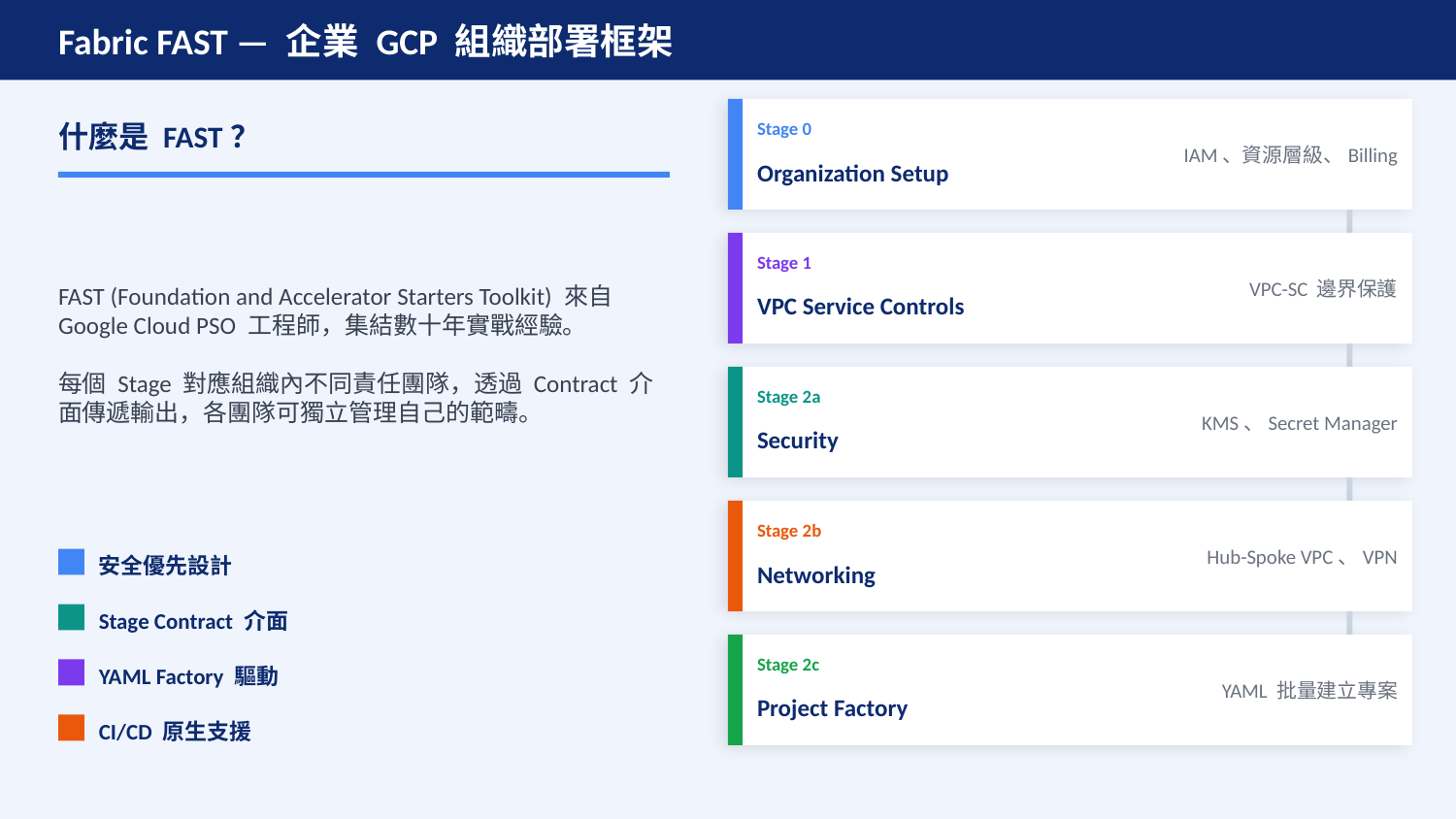

Fabric FAST — 企業 GCP 組織部署框架

什麼是 FAST？
Stage 0
IAM、資源層級、Billing
Organization Setup

FAST (Foundation and Accelerator Starters Toolkit) 來自 Google Cloud PSO 工程師，集結數十年實戰經驗。

每個 Stage 對應組織內不同責任團隊，透過 Contract 介面傳遞輸出，各團隊可獨立管理自己的範疇。

Stage 1
VPC-SC 邊界保護
VPC Service Controls

Stage 2a
KMS、Secret Manager
Security

Stage 2b
Hub-Spoke VPC、VPN
安全優先設計

Networking
Stage Contract 介面

Stage 2c
YAML Factory 驅動

YAML 批量建立專案
Project Factory
CI/CD 原生支援